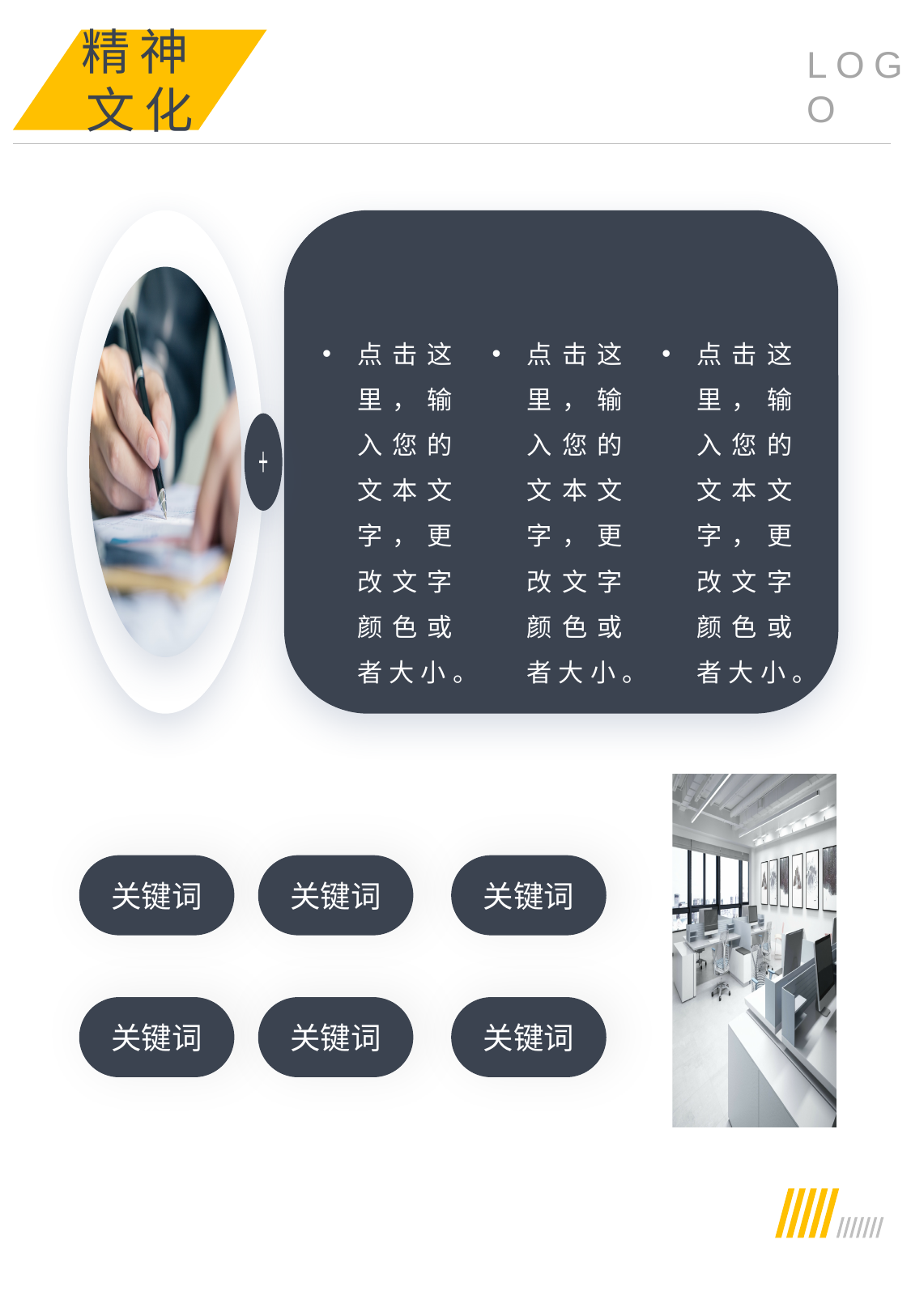

精神文化
LOGO

点击这里，输入您的文本文字，更改文字颜色或者大小。
点击这里，输入您的文本文字，更改文字颜色或者大小。
点击这里，输入您的文本文字，更改文字颜色或者大小。

关键词
关键词
关键词
关键词
关键词
关键词